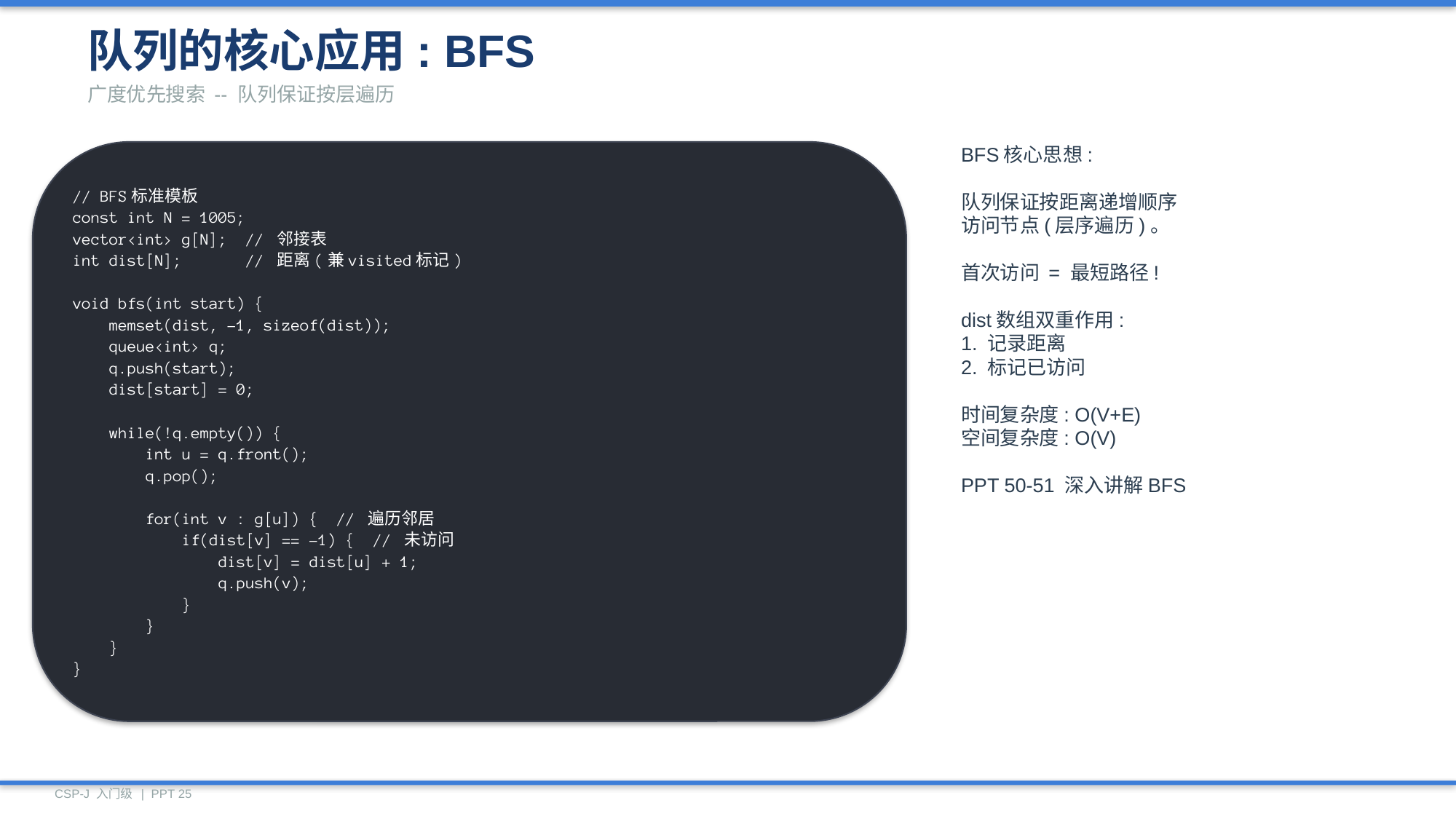

队列的核心应用: BFS
广度优先搜索 -- 队列保证按层遍历
// BFS标准模板
const int N = 1005;
vector<int> g[N];  // 邻接表
int dist[N];       // 距离(兼visited标记)

void bfs(int start) {
    memset(dist, -1, sizeof(dist));
    queue<int> q;
    q.push(start);
    dist[start] = 0;

    while(!q.empty()) {
        int u = q.front();
        q.pop();

        for(int v : g[u]) {  // 遍历邻居
            if(dist[v] == -1) {  // 未访问
                dist[v] = dist[u] + 1;
                q.push(v);
            }
        }
    }
}
BFS核心思想:
队列保证按距离递增顺序
访问节点(层序遍历)。
首次访问 = 最短路径!
dist数组双重作用:
1. 记录距离
2. 标记已访问
时间复杂度: O(V+E)
空间复杂度: O(V)
PPT 50-51 深入讲解BFS

CSP-J 入门级  |  PPT 25